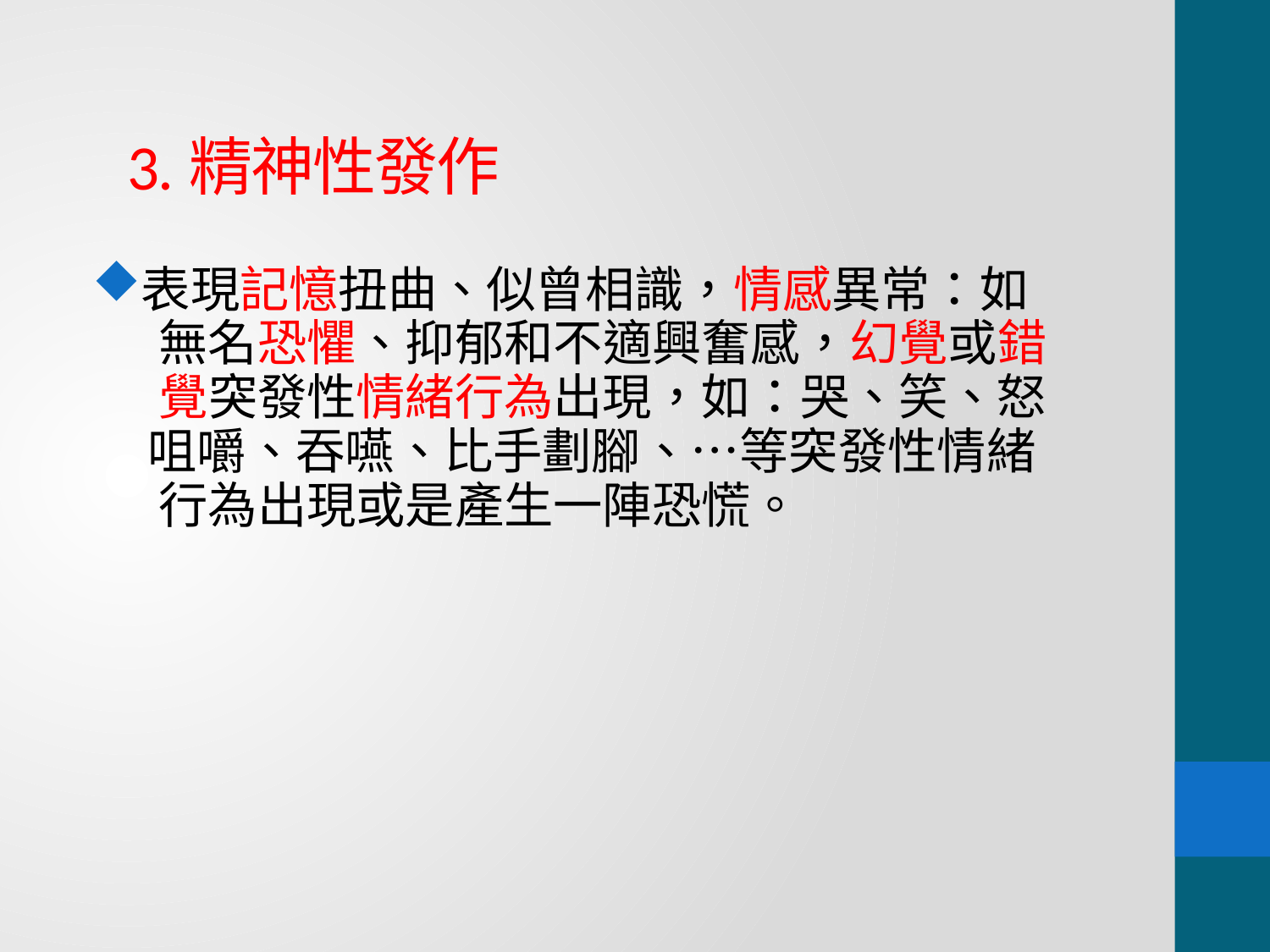

# 3.精神性發作
表現記憶扭曲、似曾相識，情感異常：如
     無名恐懼、抑郁和不適興奮感，幻覺或錯
     覺突發性情緒行為出現，如：哭、笑、怒
    咀嚼、吞嚥、比手劃腳、…等突發性情緒
     行為出現或是產生一陣恐慌。